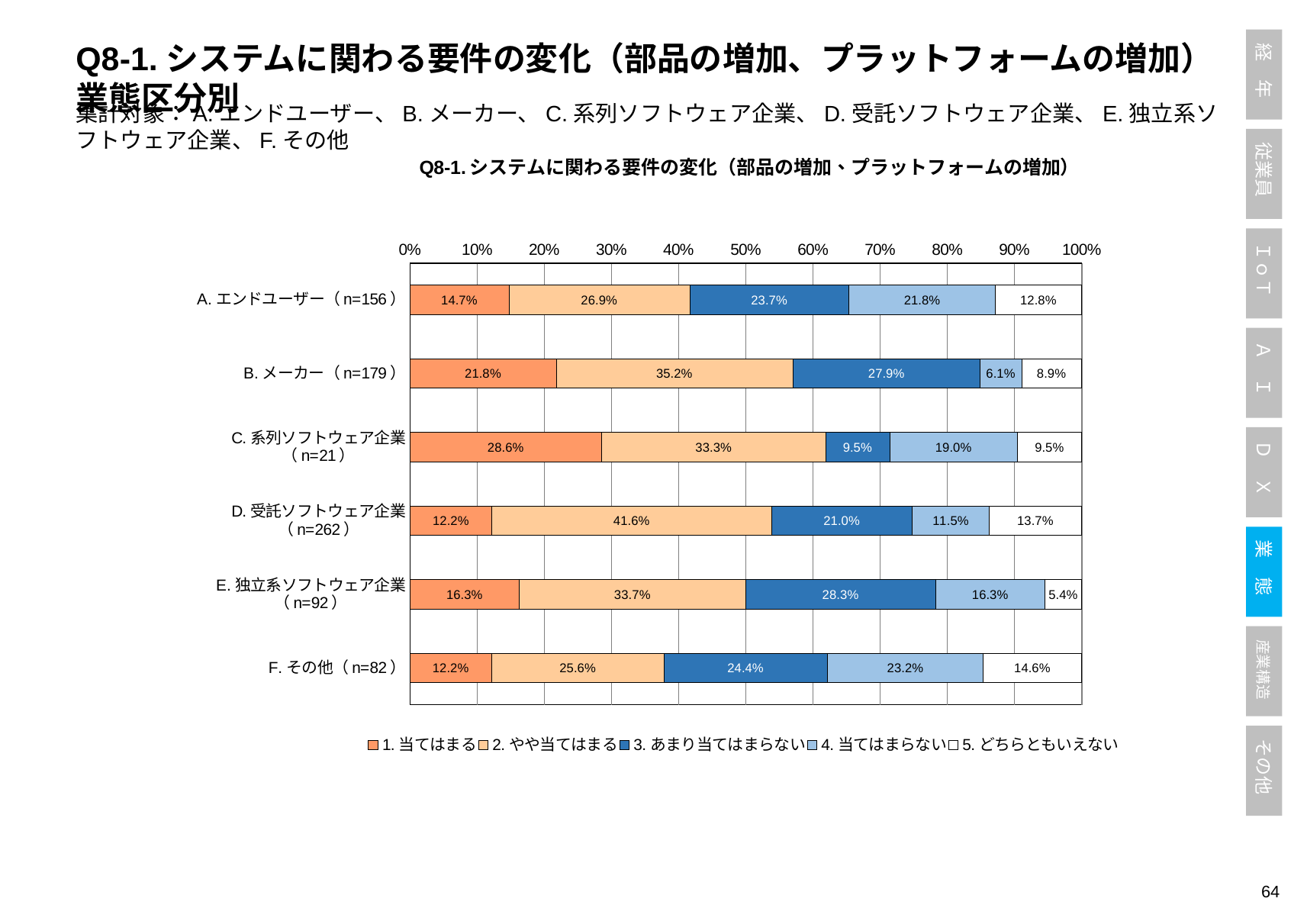

Q8-1.システムに関わる要件の変化（部品の増加、プラットフォームの増加） 業態区分別
集計対象：A.エンドユーザー、B.メーカー、C.系列ソフトウェア企業、D.受託ソフトウェア企業、E.独立系ソフトウェア企業、F.その他

### Chart: Q8-1.システムに関わる要件の変化（部品の増加、プラットフォームの増加）

| Category | 1.当てはまる | 2.やや当てはまる | 3.あまり当てはまらない | 4.当てはまらない | 5.どちらともいえない |
|---|---|---|---|---|---|
| A.エンドユーザー（n=156） | 0.14743589743589744 | 0.2692307692307692 | 0.23717948717948717 | 0.21794871794871795 | 0.1282051282051282 |
| B.メーカー（n=179） | 0.21787709497206703 | 0.35195530726256985 | 0.27932960893854747 | 0.061452513966480445 | 0.0893854748603352 |
| C.系列ソフトウェア企業（n=21） | 0.2857142857142857 | 0.3333333333333333 | 0.09523809523809523 | 0.19047619047619047 | 0.09523809523809523 |
| D.受託ソフトウェア企業（n=262） | 0.12213740458015267 | 0.41603053435114506 | 0.2099236641221374 | 0.11450381679389313 | 0.13740458015267176 |
| E.独立系ソフトウェア企業（n=92） | 0.16304347826086957 | 0.33695652173913043 | 0.2826086956521739 | 0.16304347826086957 | 0.05434782608695652 |
| F.その他（n=82） | 0.12195121951219512 | 0.25609756097560976 | 0.24390243902439024 | 0.23170731707317074 | 0.14634146341463414 |
64